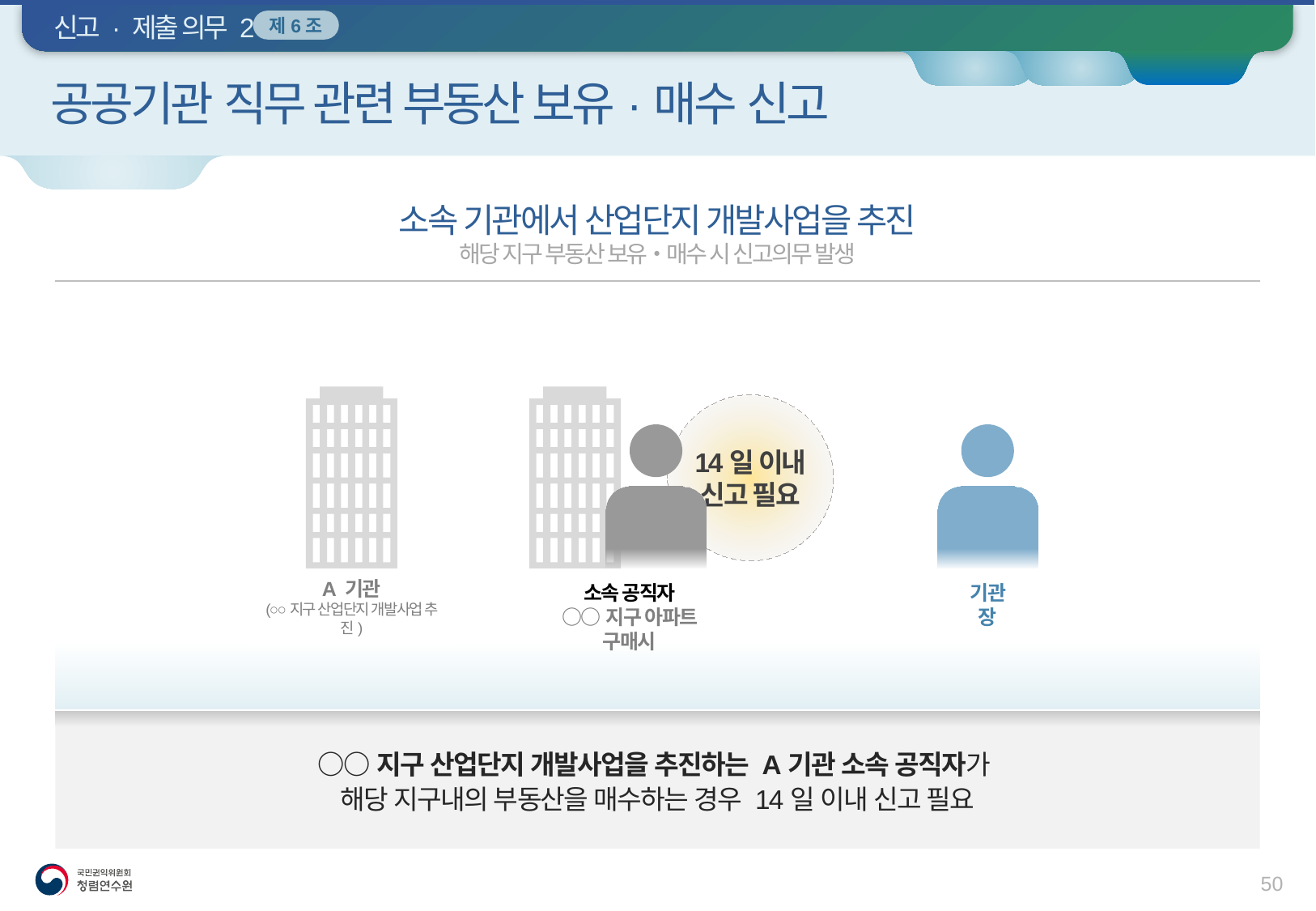

신고 · 제출 의무 2
제6조
개요

조치

예시

공공기관 직무 관련 부동산 보유·매수 신고
예    시

소속 기관에서 산업단지 개발사업을 추진
해당 지구 부동산 보유‧매수 시 신고의무 발생

14일 이내
신고 필요

소속 공직자
○○지구 아파트 구매시
기관장
A 기관
(○○지구 산업단지 개발사업 추진)

○○지구 산업단지 개발사업을 추진하는 A기관 소속 공직자가
해당 지구내의 부동산을 매수하는 경우 14일 이내 신고 필요
50